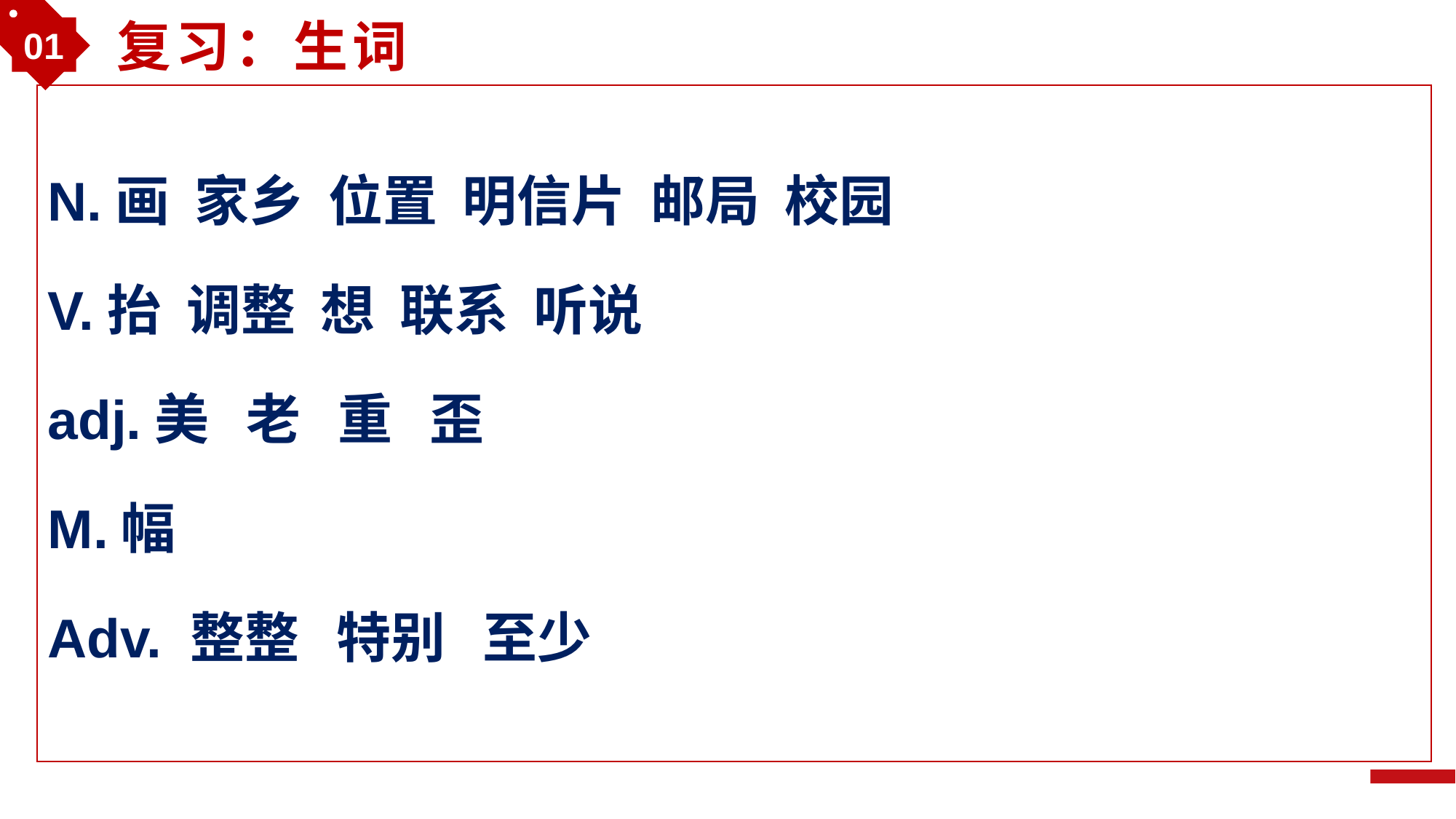

01
复习：生词

N.画  家乡  位置  明信片  邮局  校园
V.抬  调整  想  联系  听说
adj.美   老   重   歪
M.幅
Adv. 整整   特别   至少